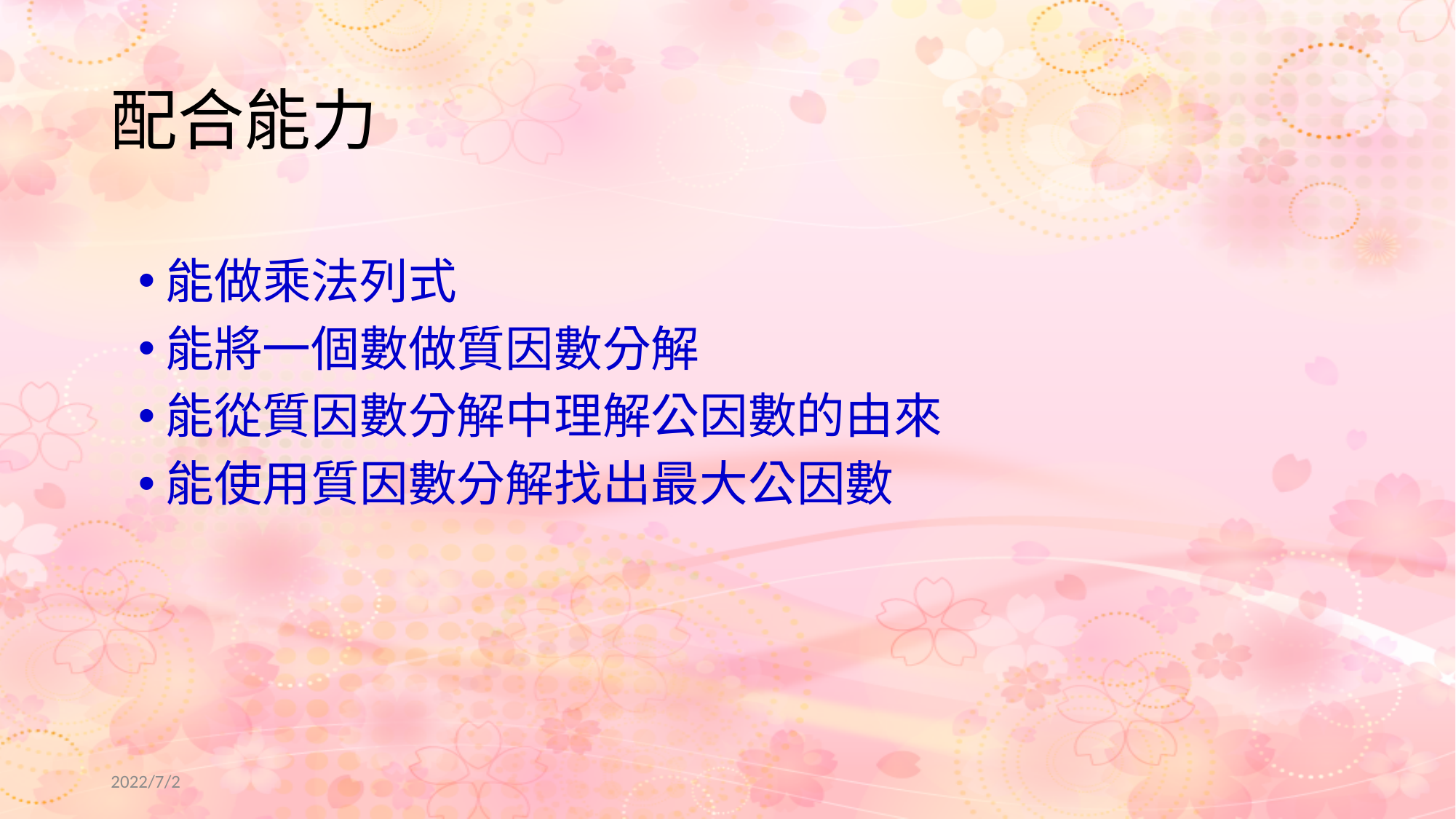

# 配合能力
能做乘法列式
能將一個數做質因數分解
能從質因數分解中理解公因數的由來
能使用質因數分解找出最大公因數
2022/7/2